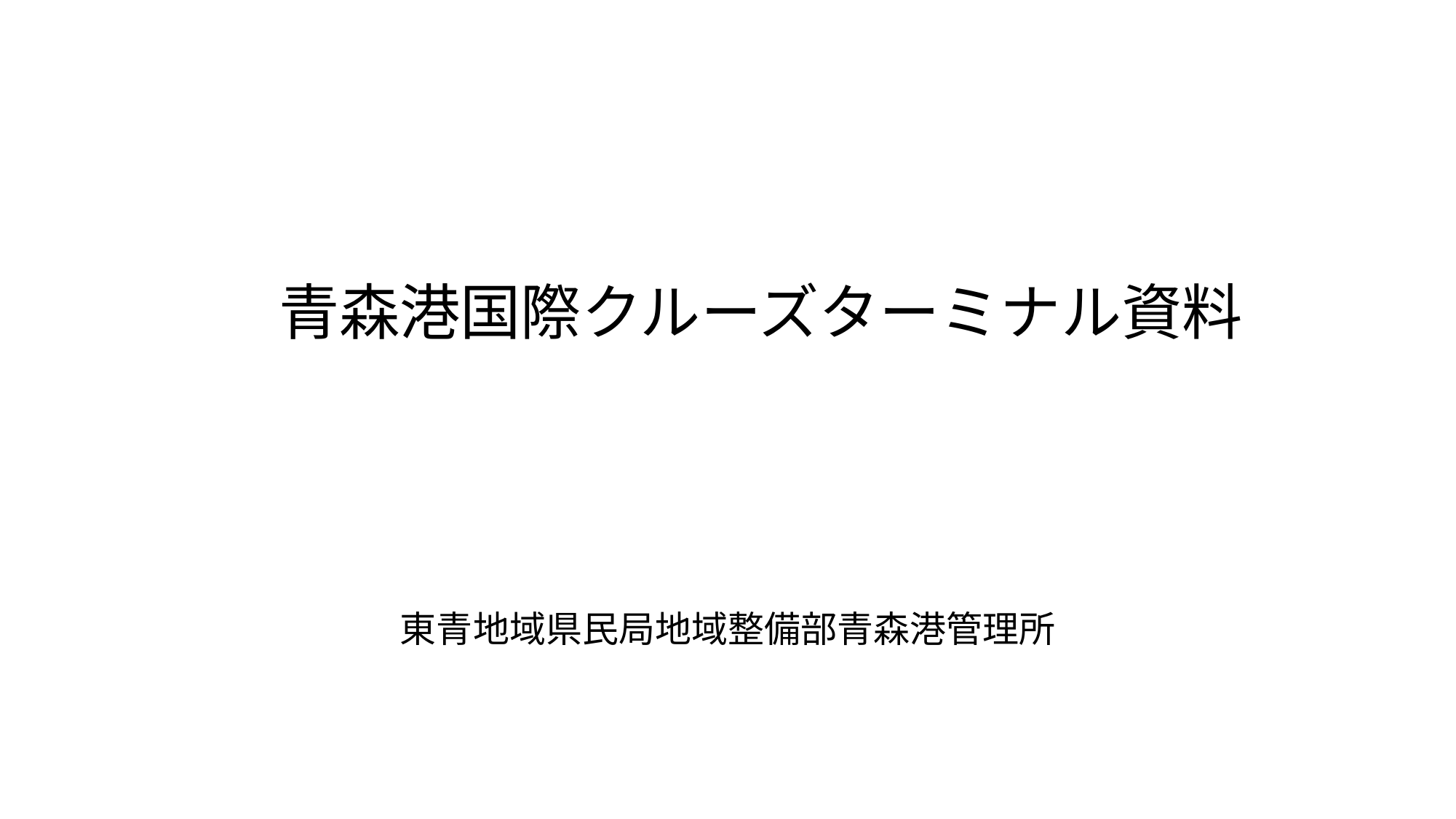

# 青森港国際クルーズターミナル資料 東青地域県民局地域整備部青森港管理所